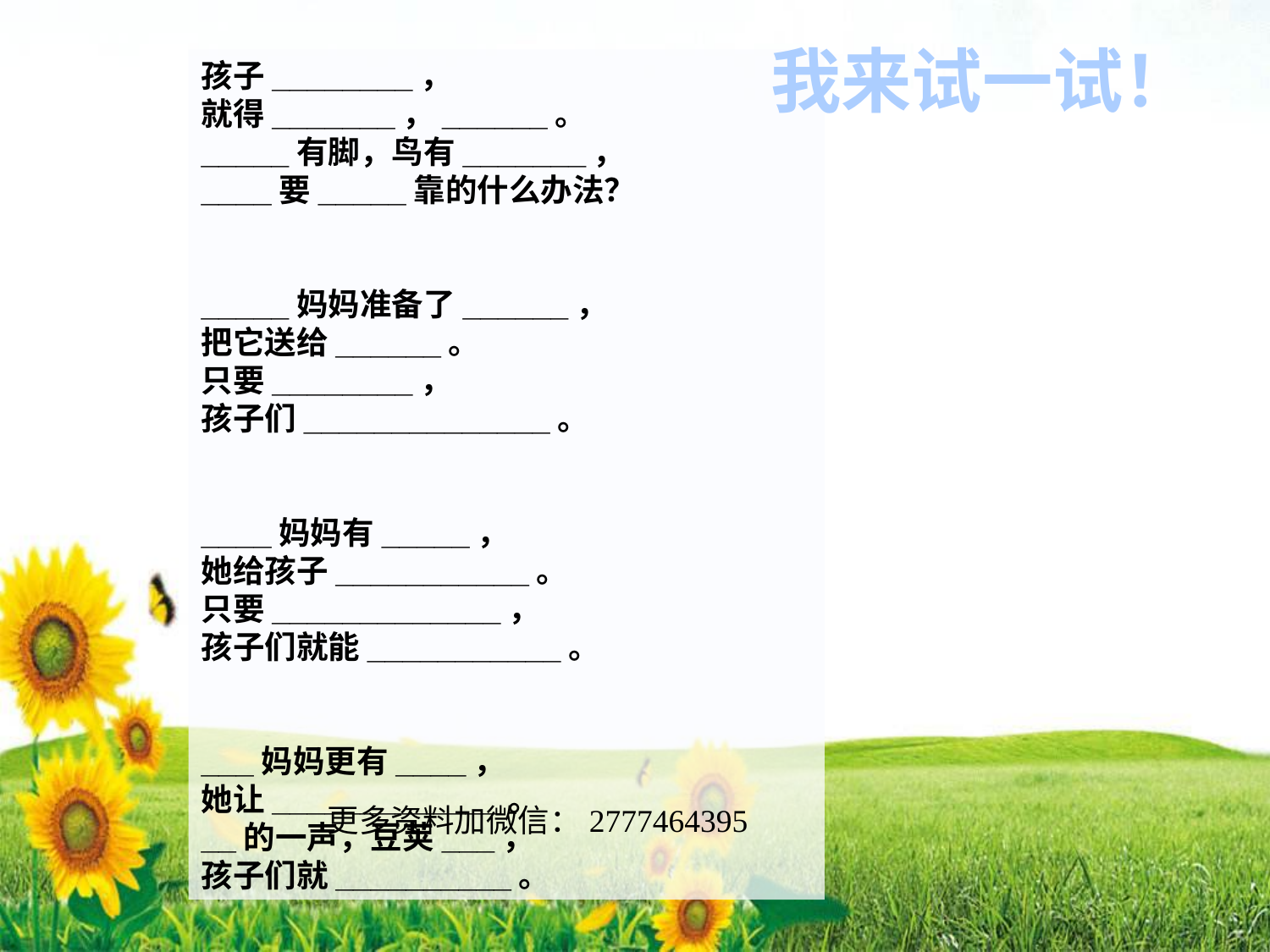

我来试一试！
孩子________，
就得_______，______。
_____有脚，鸟有_______，
____要_____靠的什么办法？

_____妈妈准备了______，
把它送给______。
只要________，
孩子们______________。

____妈妈有_____，
她给孩子___________。
只要_____________，
孩子们就能___________。

___妈妈更有____，
她让_____________。
__的一声，豆荚___，
孩子们就__________。
更多资料加微信：2777464395